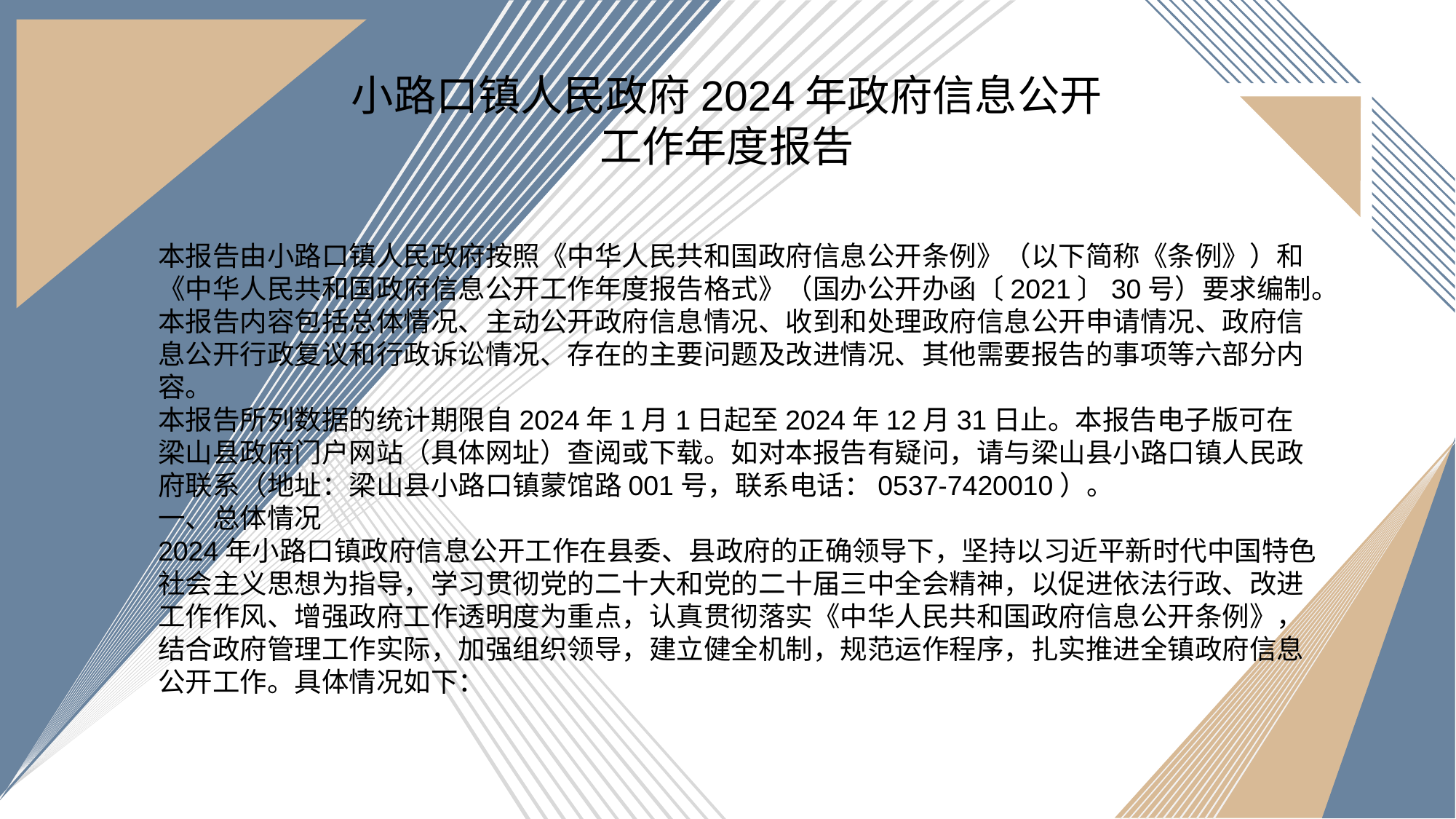

小路口镇人民政府2024年政府信息公开
工作年度报告

本报告由小路口镇人民政府按照《中华人民共和国政府信息公开条例》（以下简称《条例》）和《中华人民共和国政府信息公开工作年度报告格式》（国办公开办函〔2021〕30号）要求编制。
本报告内容包括总体情况、主动公开政府信息情况、收到和处理政府信息公开申请情况、政府信息公开行政复议和行政诉讼情况、存在的主要问题及改进情况、其他需要报告的事项等六部分内容。
本报告所列数据的统计期限自2024年1月1日起至2024年12月31日止。本报告电子版可在梁山县政府门户网站（具体网址）查阅或下载。如对本报告有疑问，请与梁山县小路口镇人民政府联系（地址：梁山县小路口镇蒙馆路001号，联系电话：0537-7420010）。
一、总体情况
2024年小路口镇政府信息公开工作在县委、县政府的正确领导下，坚持以习近平新时代中国特色社会主义思想为指导，学习贯彻党的二十大和党的二十届三中全会精神，以促进依法行政、改进工作作风、增强政府工作透明度为重点，认真贯彻落实《中华人民共和国政府信息公开条例》，结合政府管理工作实际，加强组织领导，建立健全机制，规范运作程序，扎实推进全镇政府信息公开工作。具体情况如下：